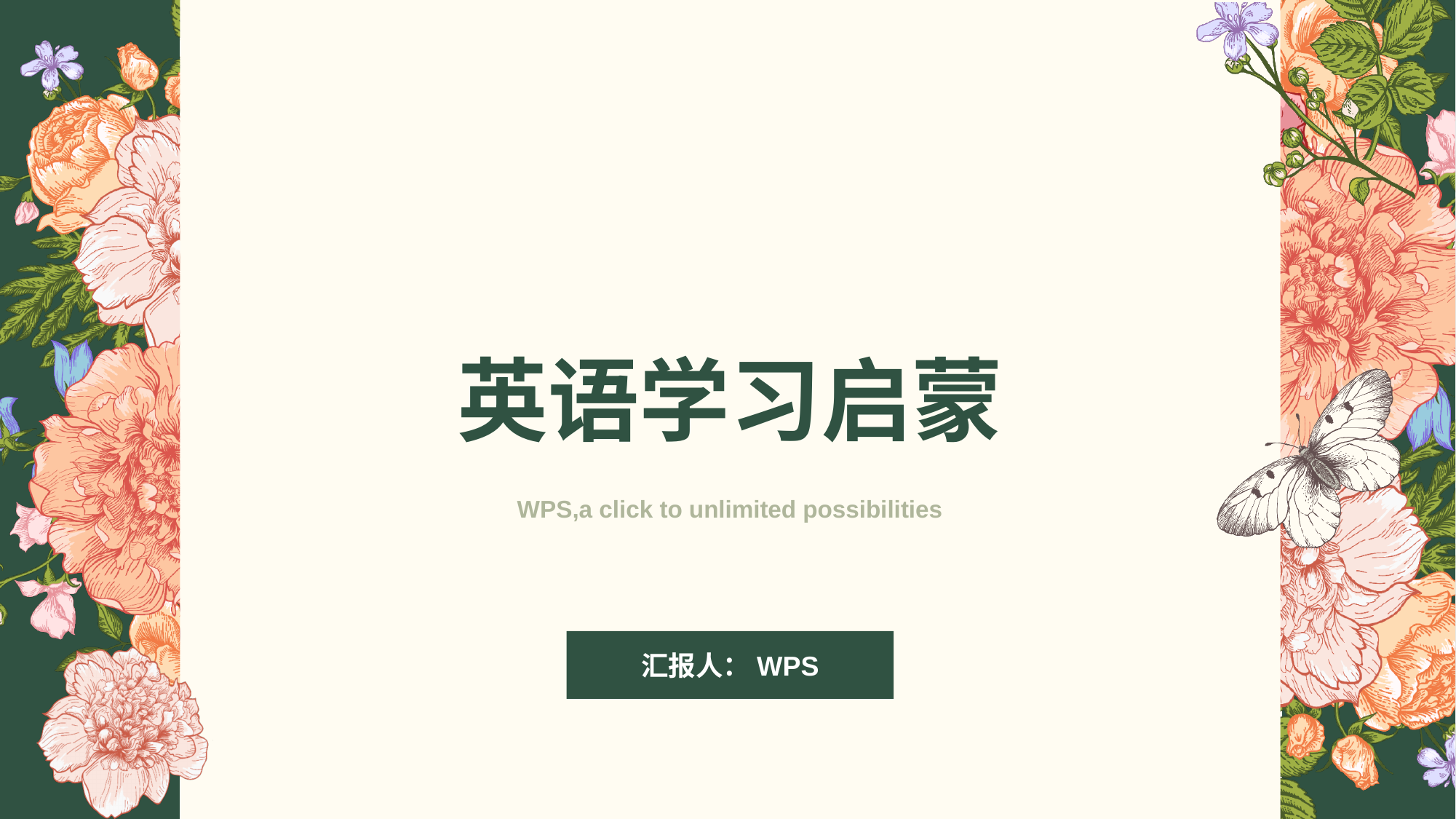

英语学习启蒙
WPS,a click to unlimited possibilities
汇报人：WPS